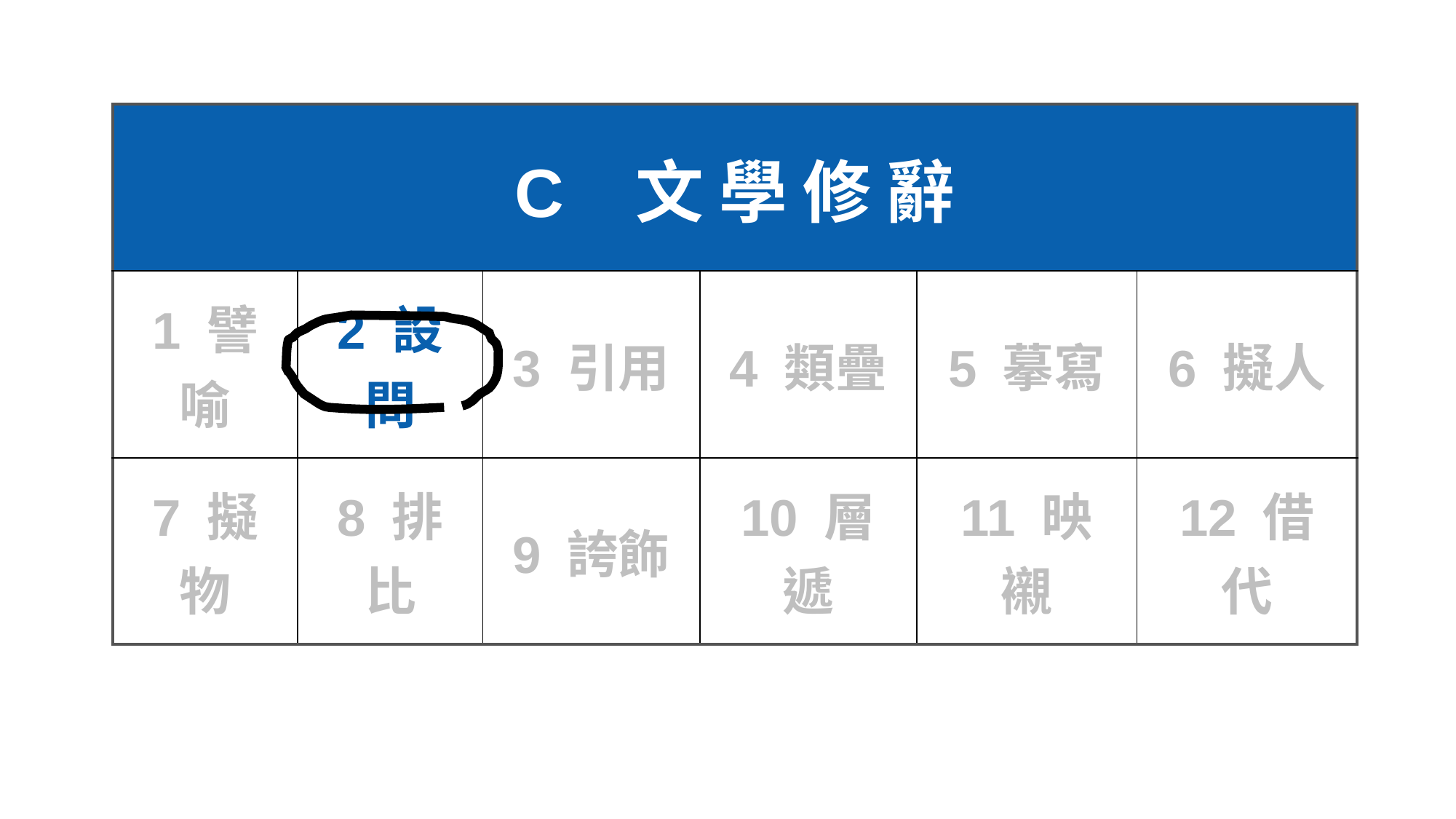

| C 文 學 修 辭 |  |  |  |  |  |
| --- | --- | --- | --- | --- | --- |
| 1 譬喻 | 2 設問 | 3 引用 | 4 類疊 | 5 摹寫 | 6 擬人 |
| 7 擬物 | 8 排比 | 9 誇飾 | 10 層遞 | 11 映襯 | 12 借代 |